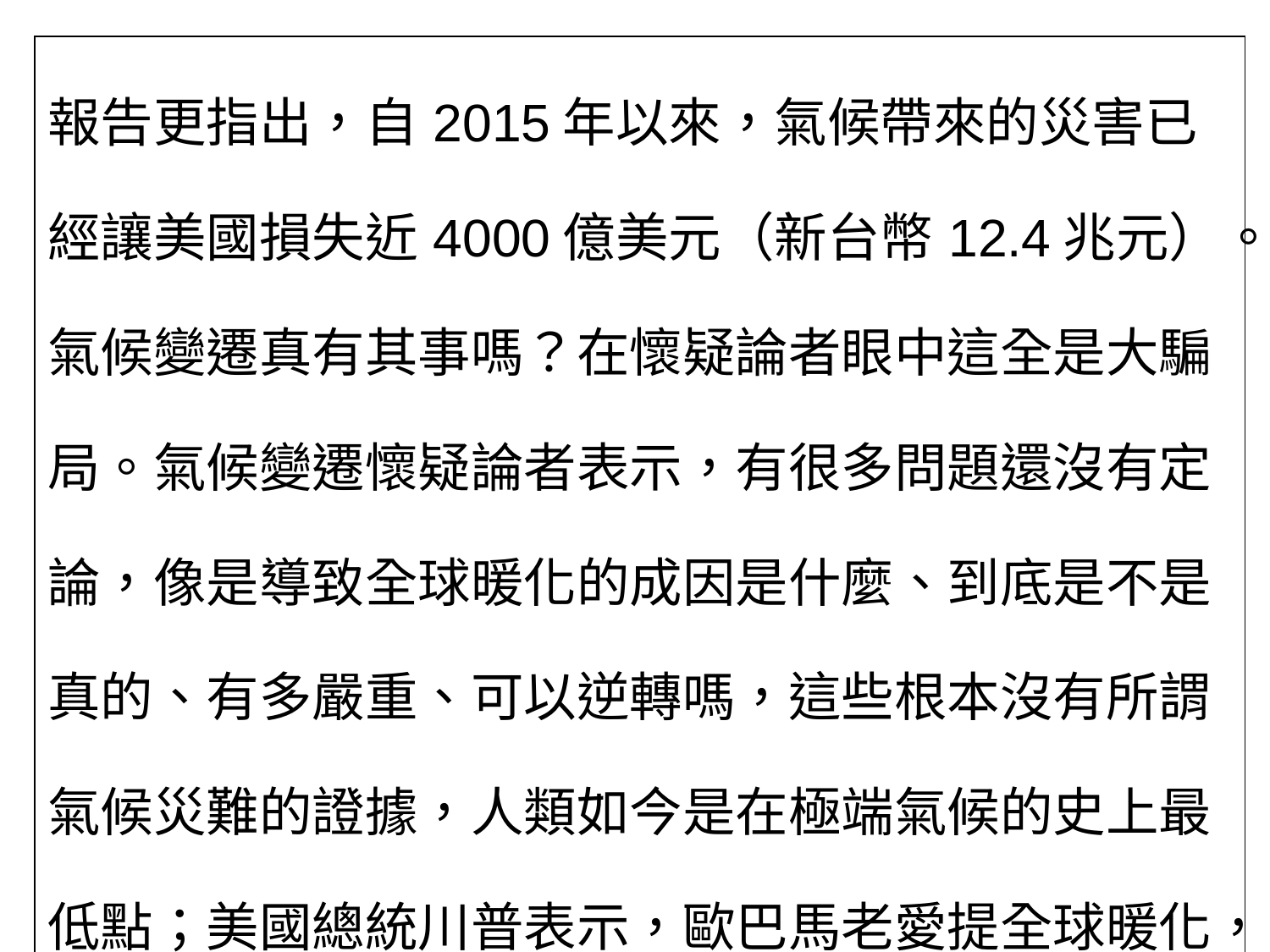

| 報告更指出，自2015年以來，氣候帶來的災害已經讓美國損失近4000億美元（新台幣12.4兆元）。 氣候變遷真有其事嗎？在懷疑論者眼中這全是大騙局。氣候變遷懷疑論者表示，有很多問題還沒有定論，像是導致全球暖化的成因是什麼、到底是不是真的、有多嚴重、可以逆轉嗎，這些根本沒有所謂氣候災難的證據，人類如今是在極端氣候的史上最低點；美國總統川普表示，歐巴馬老愛提全球暖化，但這些大多都是騙局。 |
| --- |